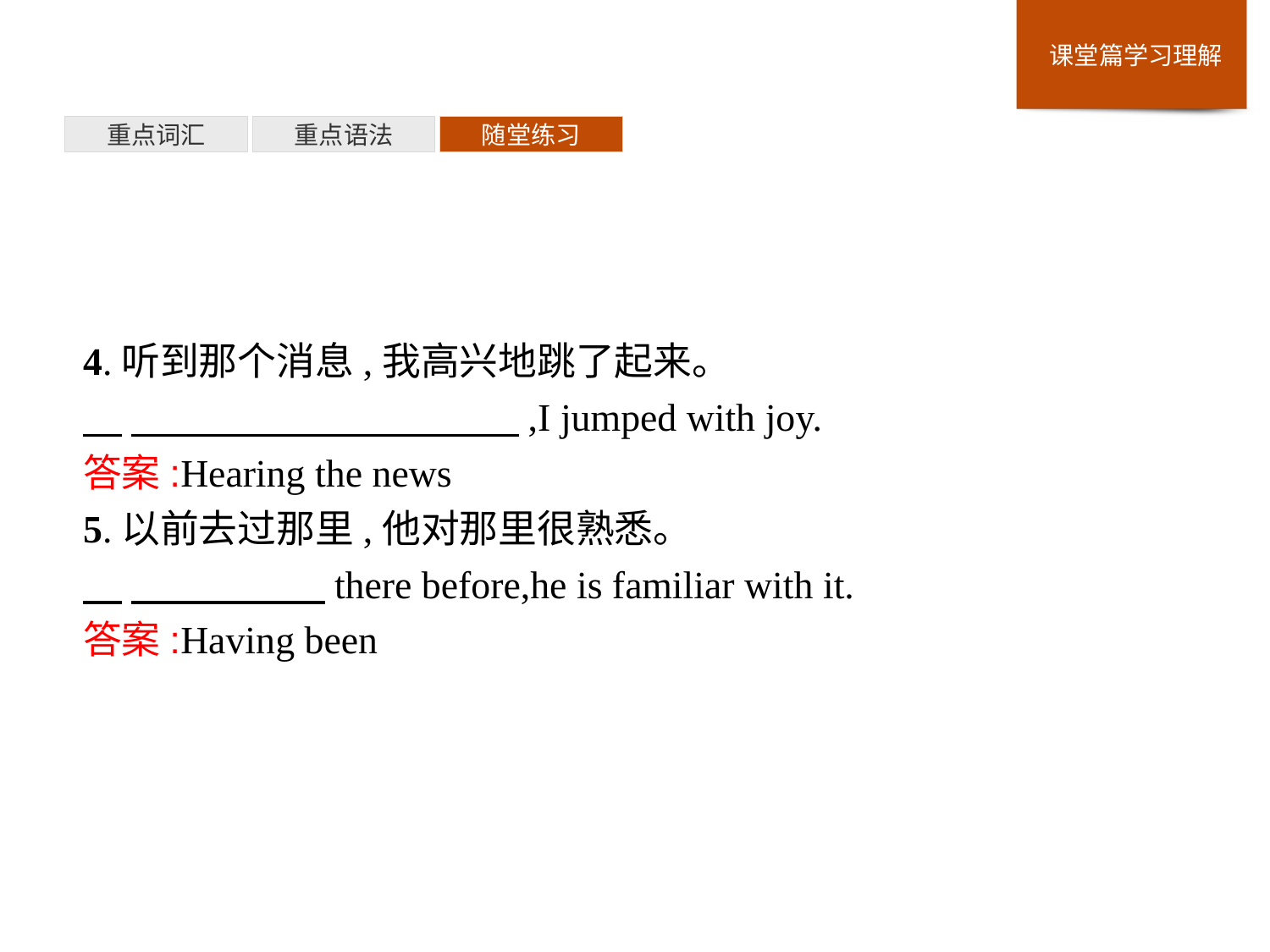

重点词汇
重点语法
随堂练习
4.听到那个消息,我高兴地跳了起来。
　 　　　　　　　　　　,I jumped with joy.
答案:Hearing the news
5.以前去过那里,他对那里很熟悉。
　 　　　　　there before,he is familiar with it.
答案:Having been